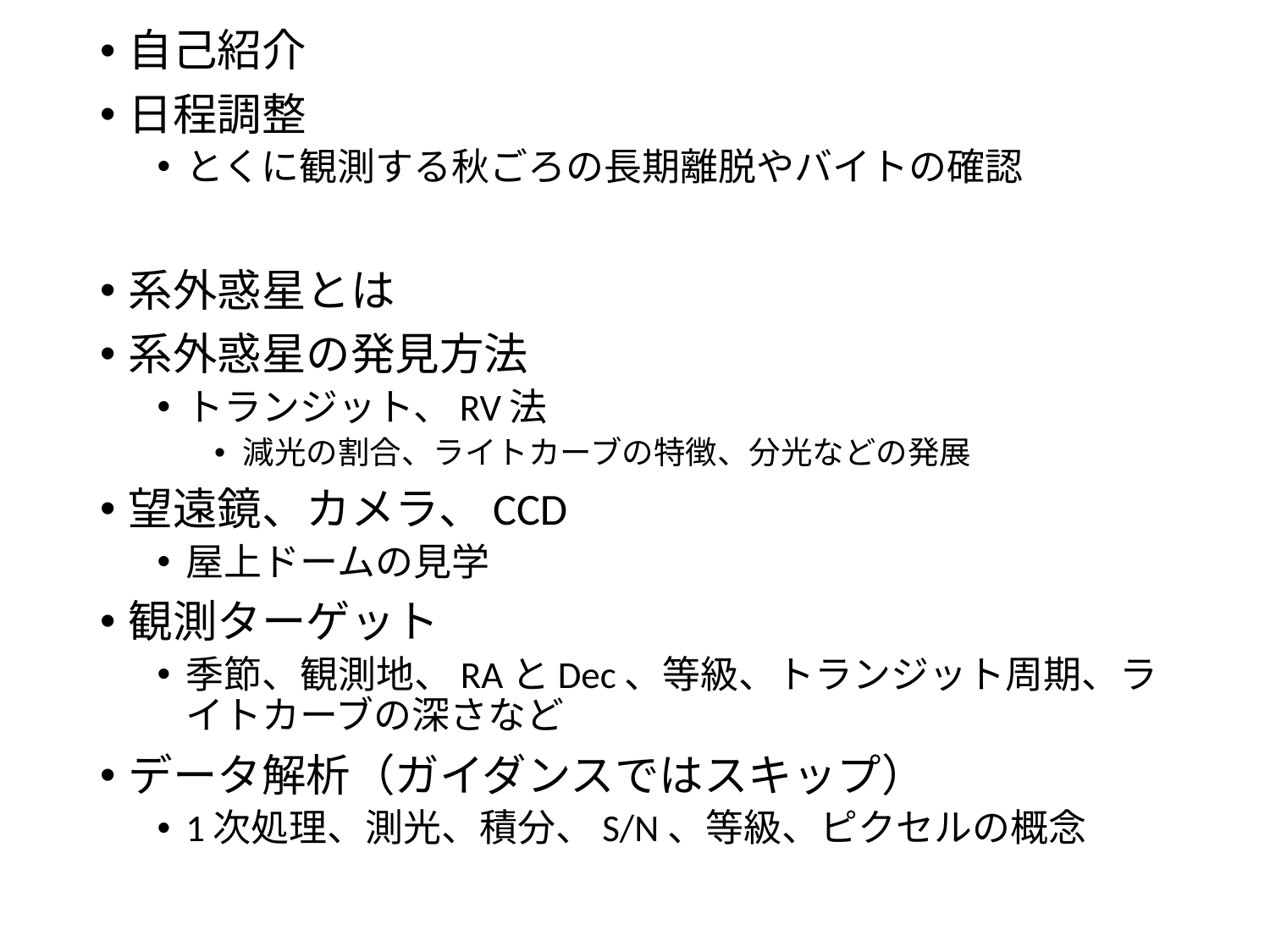

自己紹介
日程調整
とくに観測する秋ごろの長期離脱やバイトの確認

系外惑星とは
系外惑星の発見方法
トランジット、RV法
減光の割合、ライトカーブの特徴、分光などの発展
望遠鏡、カメラ、CCD
屋上ドームの見学
観測ターゲット
季節、観測地、RAとDec、等級、トランジット周期、ライトカーブの深さなど
データ解析（ガイダンスではスキップ）
1次処理、測光、積分、S/N、等級、ピクセルの概念